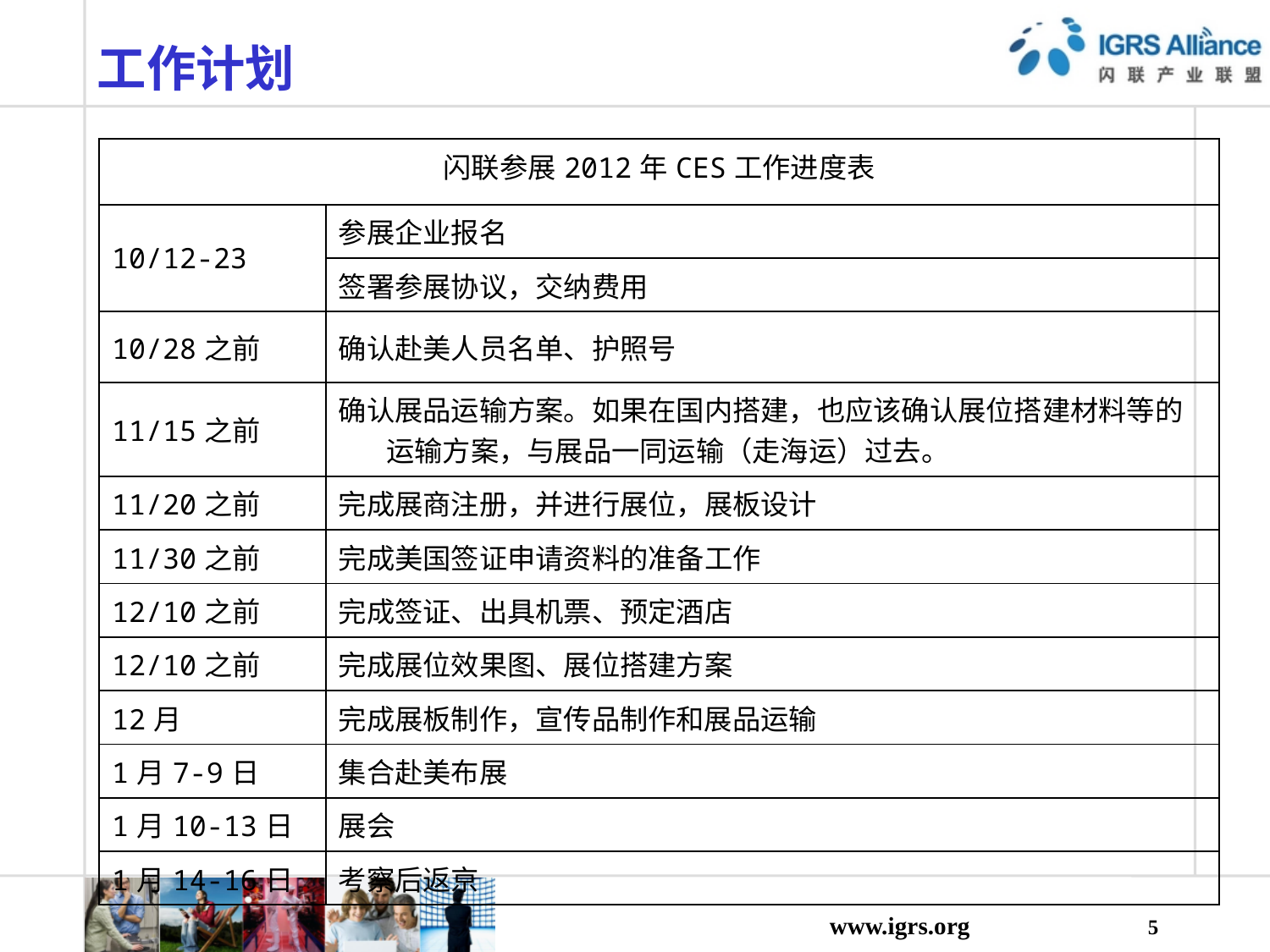

工作计划
| 闪联参展2012年CES工作进度表 |  |
| --- | --- |
| 10/12-23 | 参展企业报名 |
|  | 签署参展协议，交纳费用 |
| 10/28之前 | 确认赴美人员名单、护照号 |
| 11/15之前 | 确认展品运输方案。如果在国内搭建，也应该确认展位搭建材料等的运输方案，与展品一同运输（走海运）过去。 |
| 11/20之前 | 完成展商注册，并进行展位，展板设计 |
| 11/30之前 | 完成美国签证申请资料的准备工作 |
| 12/10之前 | 完成签证、出具机票、预定酒店 |
| 12/10之前 | 完成展位效果图、展位搭建方案 |
| 12月 | 完成展板制作，宣传品制作和展品运输 |
| 1月7-9日 | 集合赴美布展 |
| 1月10-13日 | 展会 |
| 1月14-16日 | 考察后返京 |